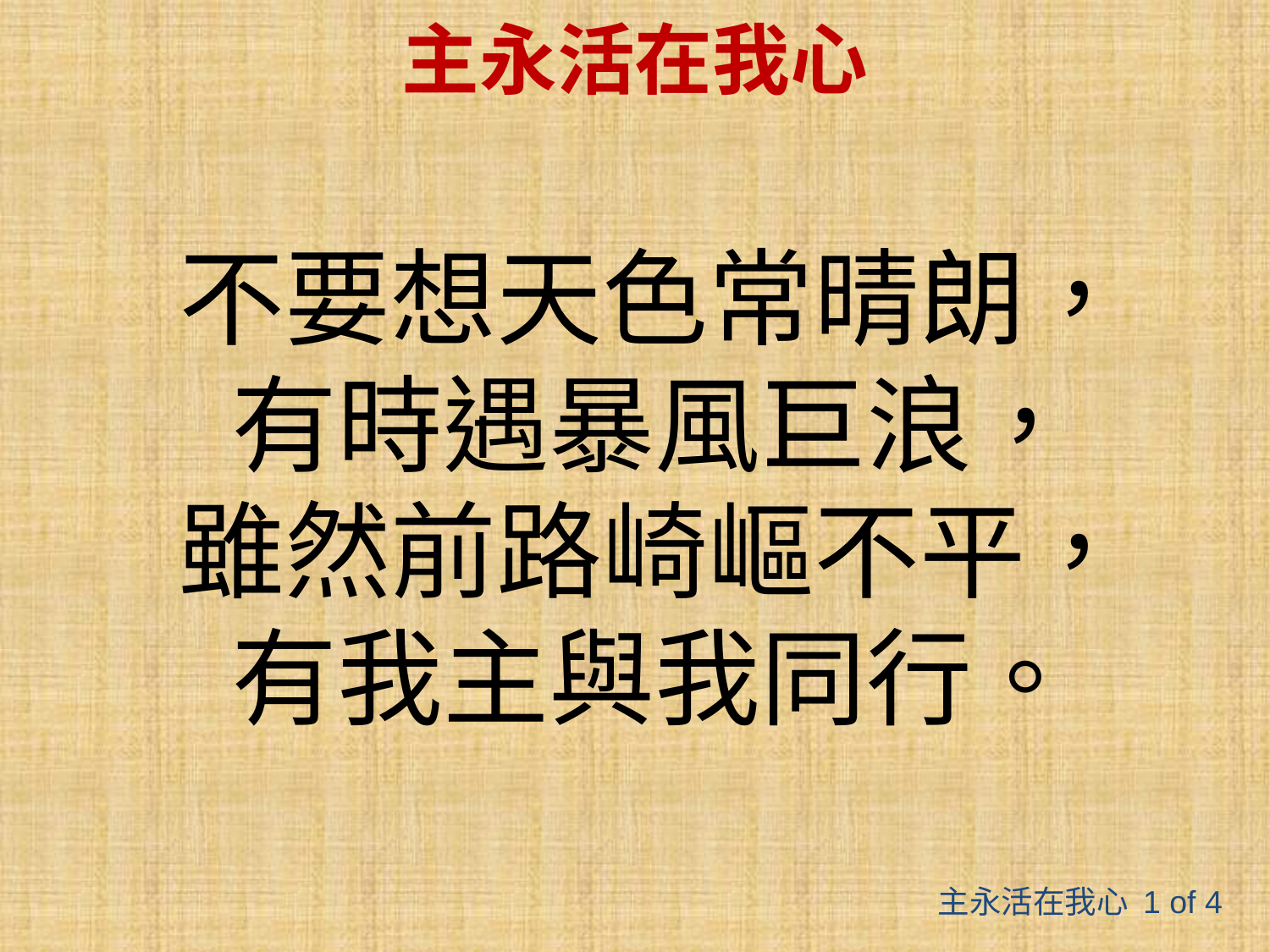

# 主永活在我心
不要想天色常晴朗，
有時遇暴風巨浪，
雖然前路崎嶇不平，
有我主與我同行。
主永活在我心 1 of 4